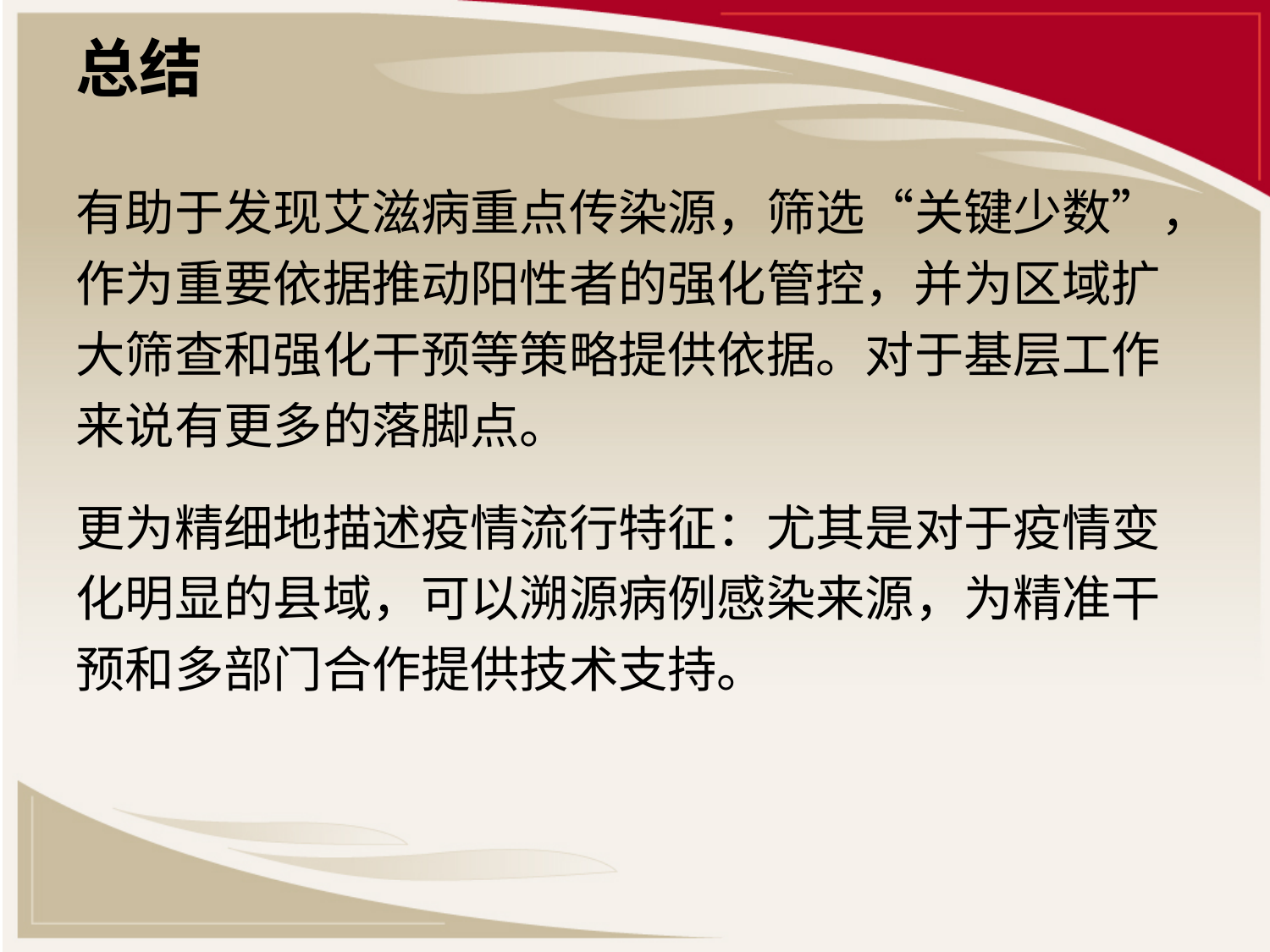

# 总结
有助于发现艾滋病重点传染源，筛选“关键少数”，作为重要依据推动阳性者的强化管控，并为区域扩大筛查和强化干预等策略提供依据。对于基层工作来说有更多的落脚点。
更为精细地描述疫情流行特征：尤其是对于疫情变化明显的县域，可以溯源病例感染来源，为精准干预和多部门合作提供技术支持。